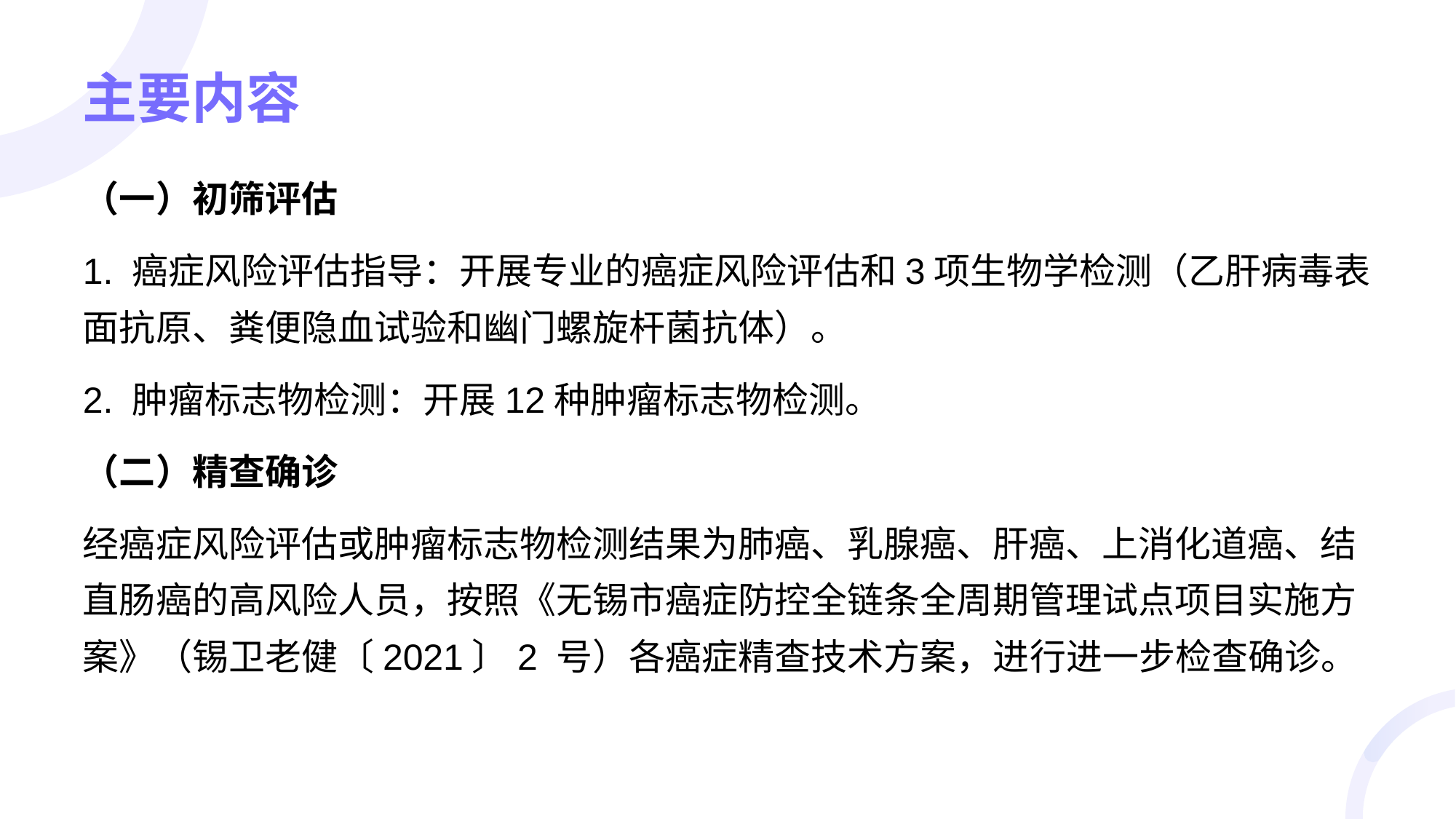

# 主要内容
（一）初筛评估
1. 癌症风险评估指导：开展专业的癌症风险评估和3项生物学检测（乙肝病毒表面抗原、粪便隐血试验和幽门螺旋杆菌抗体）。
2. 肿瘤标志物检测：开展12种肿瘤标志物检测。
（二）精查确诊
经癌症风险评估或肿瘤标志物检测结果为肺癌、乳腺癌、肝癌、上消化道癌、结直肠癌的高风险人员，按照《无锡市癌症防控全链条全周期管理试点项目实施方案》（锡卫老健〔2021〕2 号）各癌症精查技术方案，进行进一步检查确诊。